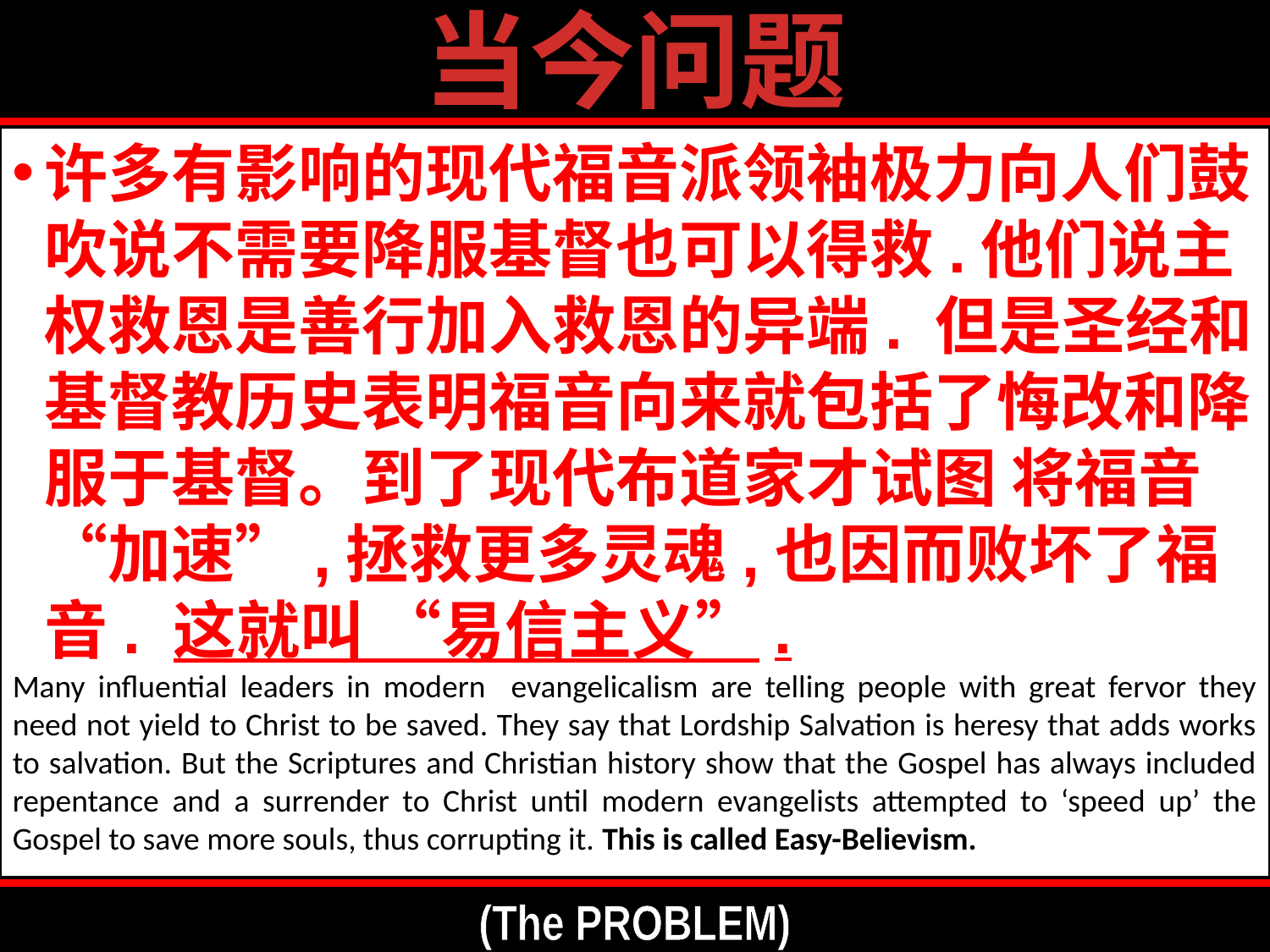

当今问题
许多有影响的现代福音派领袖极力向人们鼓吹说不需要降服基督也可以得救.他们说主权救恩是善行加入救恩的异端. 但是圣经和基督教历史表明福音向来就包括了悔改和降服于基督。到了现代布道家才试图 将福音“加速”,拯救更多灵魂,也因而败坏了福音. 这就叫 “易信主义”.
Many influential leaders in modern  evangelicalism are telling people with great fervor they need not yield to Christ to be saved. They say that Lordship Salvation is heresy that adds works to salvation. But the Scriptures and Christian history show that the Gospel has always included repentance and a surrender to Christ until modern evangelists attempted to ‘speed up’ the Gospel to save more souls, thus corrupting it. This is called Easy-Believism.
(The PROBLEM)